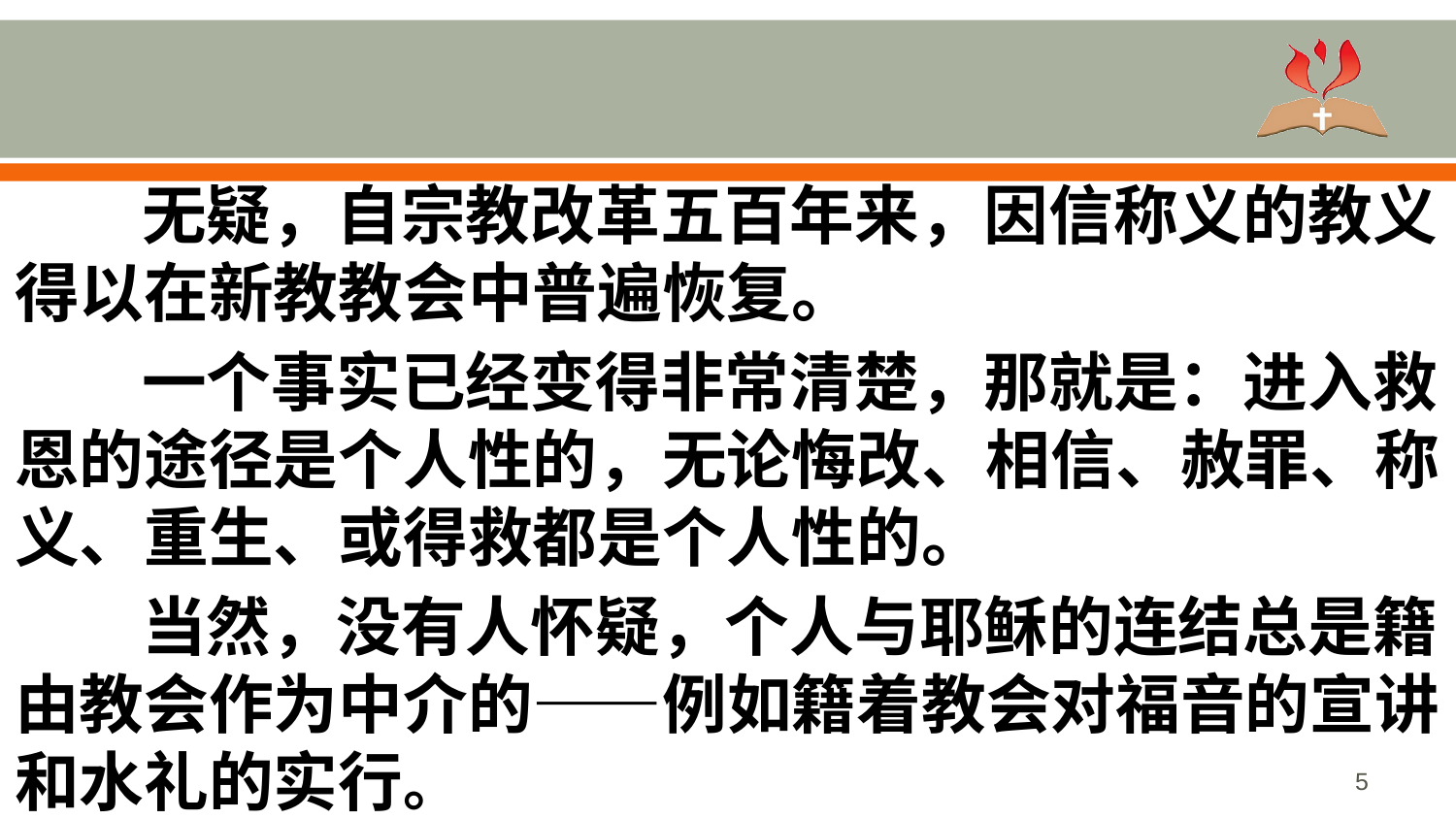

无疑，自宗教改革五百年来，因信称义的教义得以在新教教会中普遍恢复。
一个事实已经变得非常清楚，那就是：进入救恩的途径是个人性的，无论悔改、相信、赦罪、称义、重生、或得救都是个人性的。
当然，没有人怀疑，个人与耶稣的连结总是籍由教会作为中介的——例如籍着教会对福音的宣讲和水礼的实行。

5